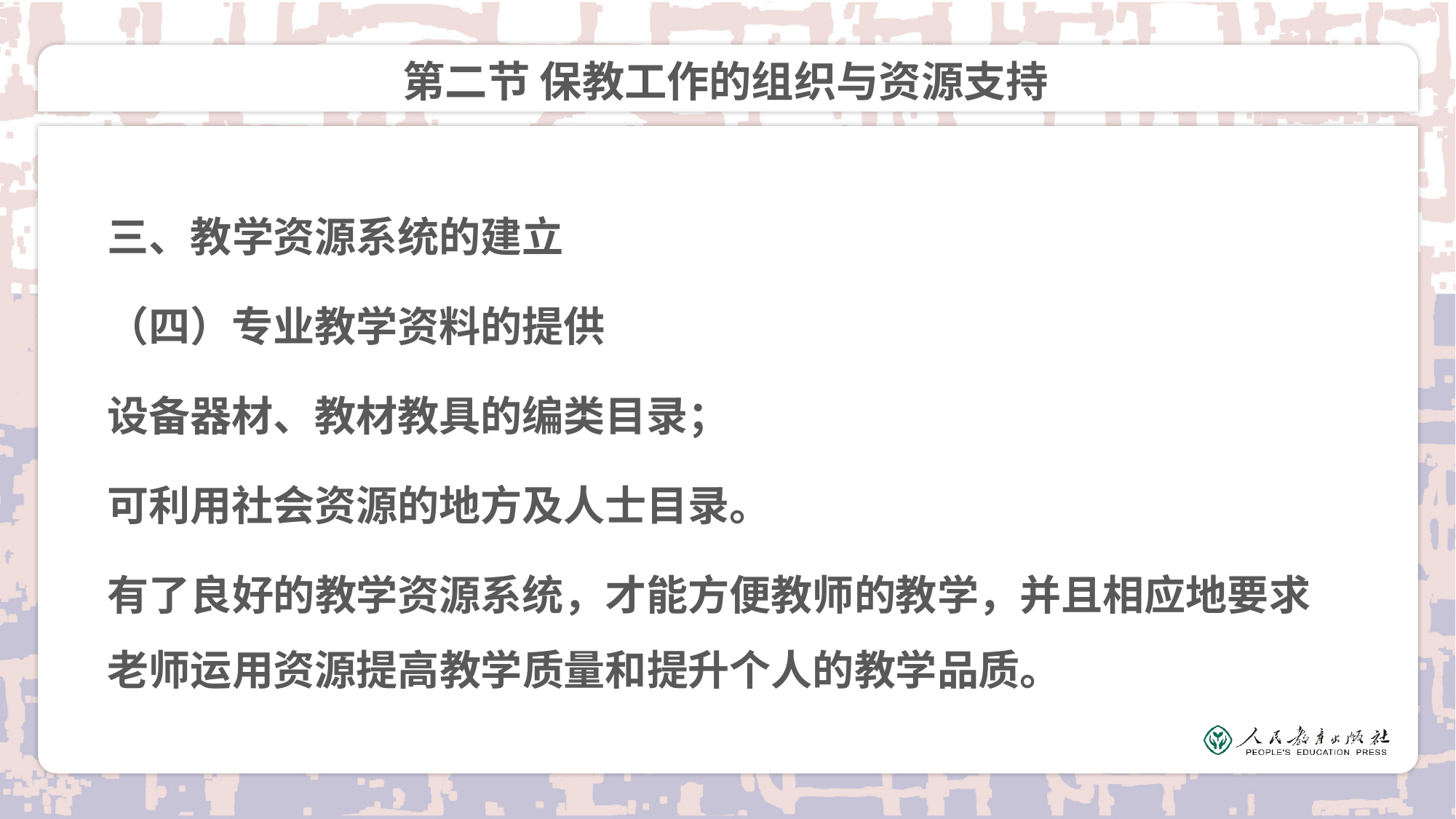

# 第二节 保教工作的组织与资源支持
三、教学资源系统的建立
（四）专业教学资料的提供
设备器材、教材教具的编类目录；
可利用社会资源的地方及人士目录。
有了良好的教学资源系统，才能方便教师的教学，并且相应地要求老师运用资源提高教学质量和提升个人的教学品质。